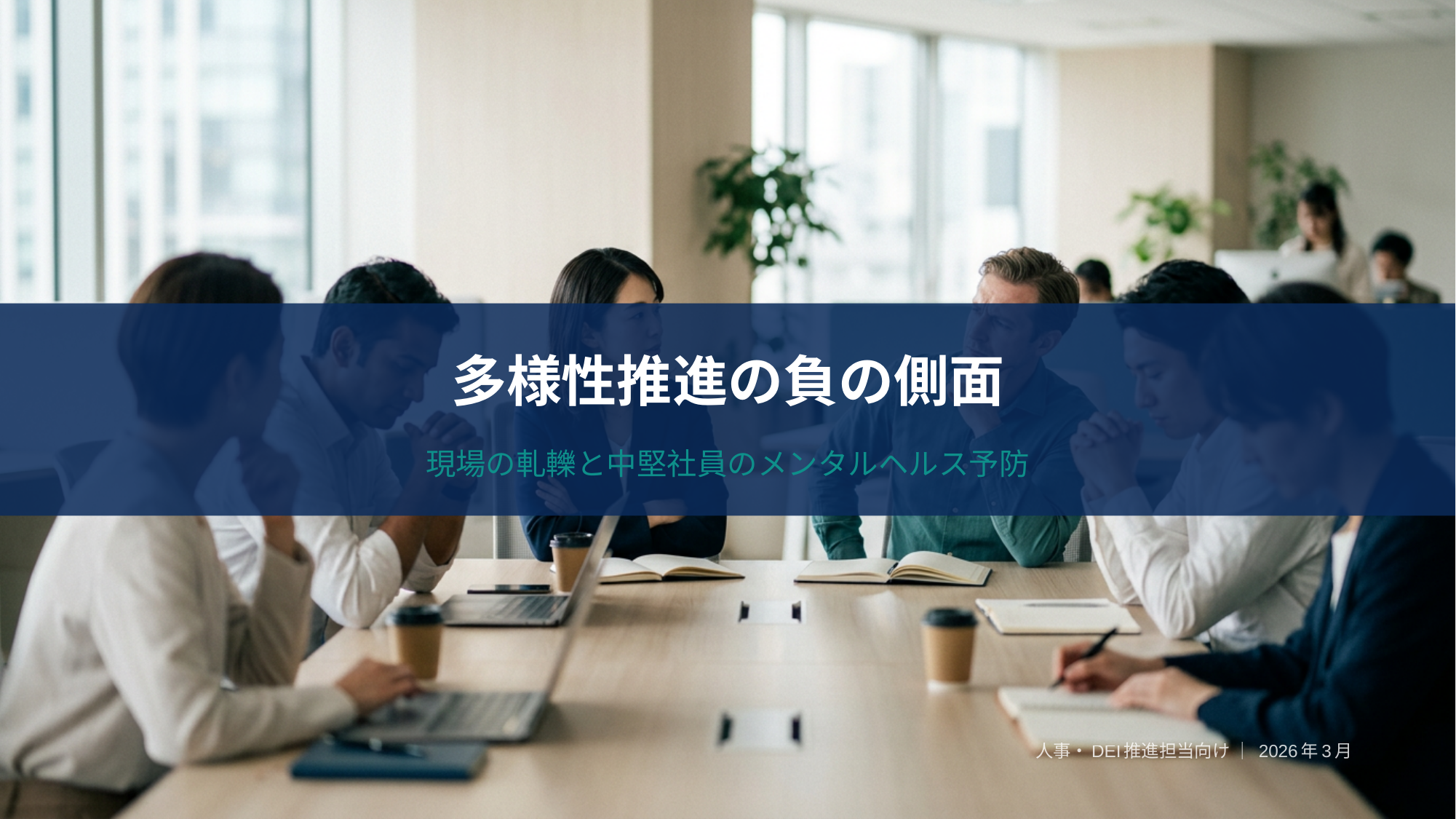

多様性推進の負の側面
現場の軋轢と中堅社員のメンタルヘルス予防
人事・DEI推進担当向け ｜ 2026年3月